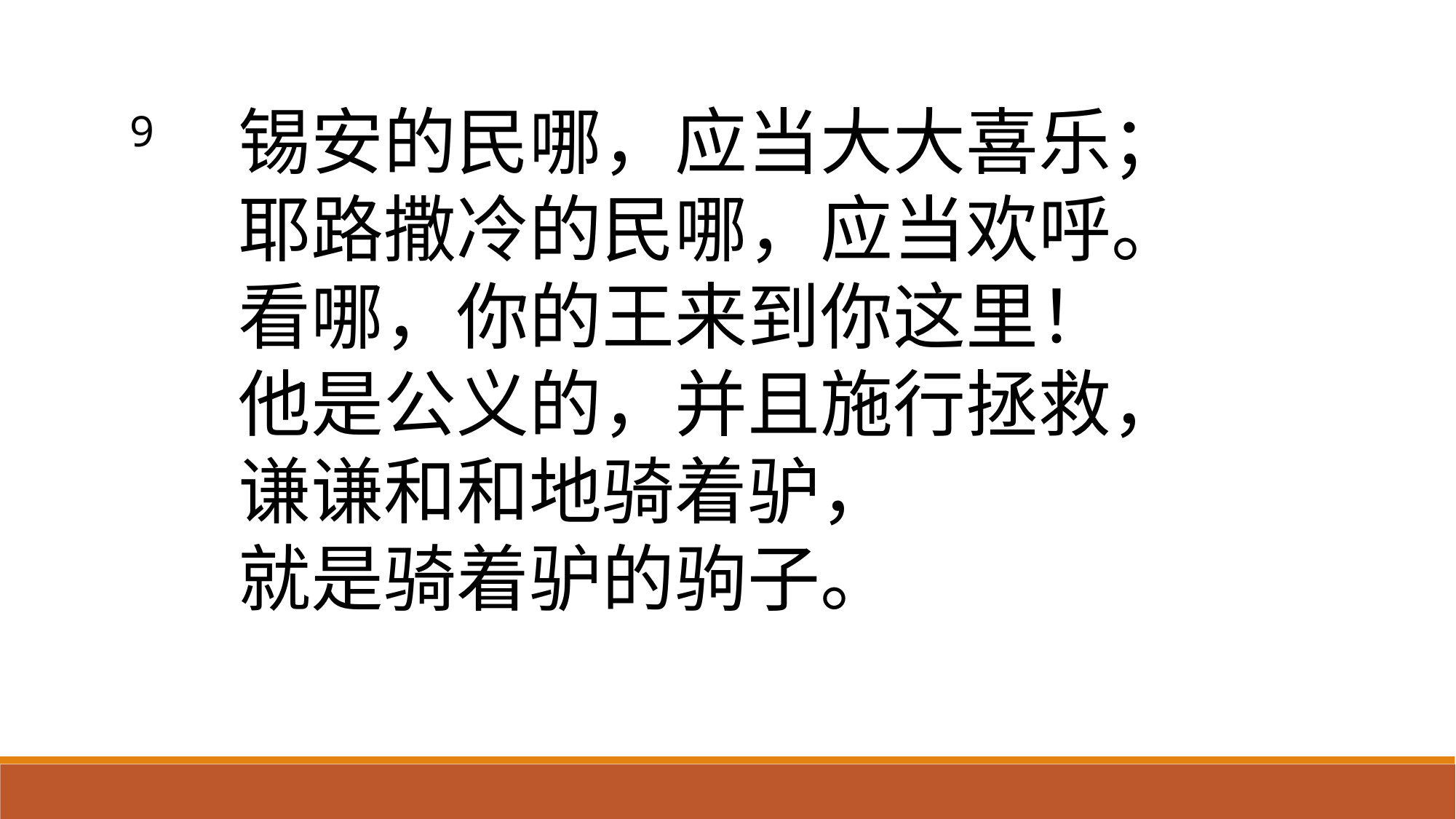

9 	锡安的民哪，应当大大喜乐；
 	耶路撒冷的民哪，应当欢呼。
 	看哪，你的王来到你这里！
 	他是公义的，并且施行拯救，
 	谦谦和和地骑着驴，
 	就是骑着驴的驹子。